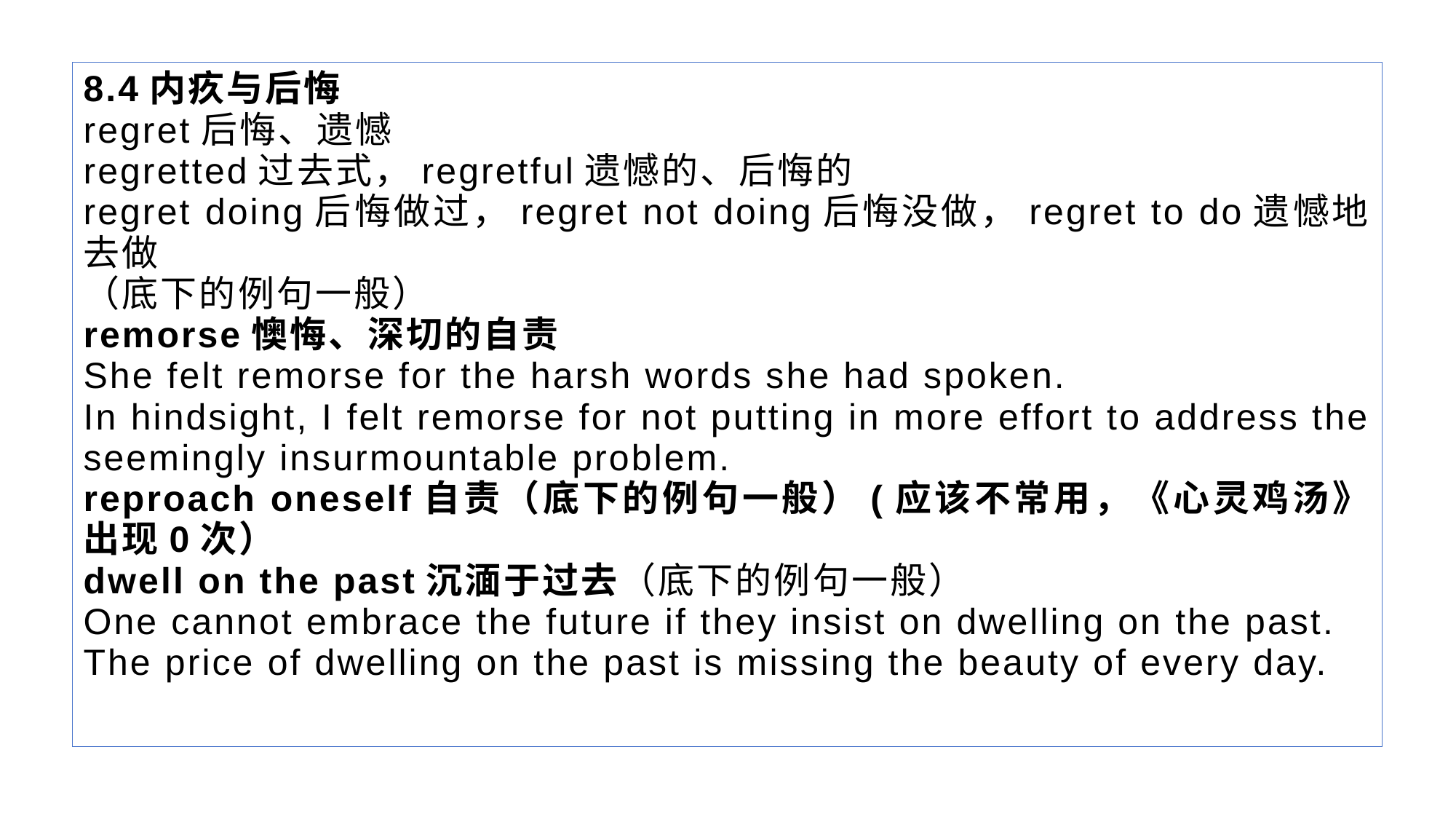

8.4内疚与后悔
regret后悔、遗憾
regretted过去式，regretful遗憾的、后悔的
regret doing后悔做过，regret not doing后悔没做，regret to do遗憾地去做
（底下的例句一般）
remorse懊悔、深切的自责
She felt remorse for the harsh words she had spoken.
In hindsight, I felt remorse for not putting in more effort to address the seemingly insurmountable problem.
reproach oneself自责（底下的例句一般）(应该不常用，《心灵鸡汤》出现0次）
dwell on the past沉湎于过去（底下的例句一般）
One cannot embrace the future if they insist on dwelling on the past.
The price of dwelling on the past is missing the beauty of every day.